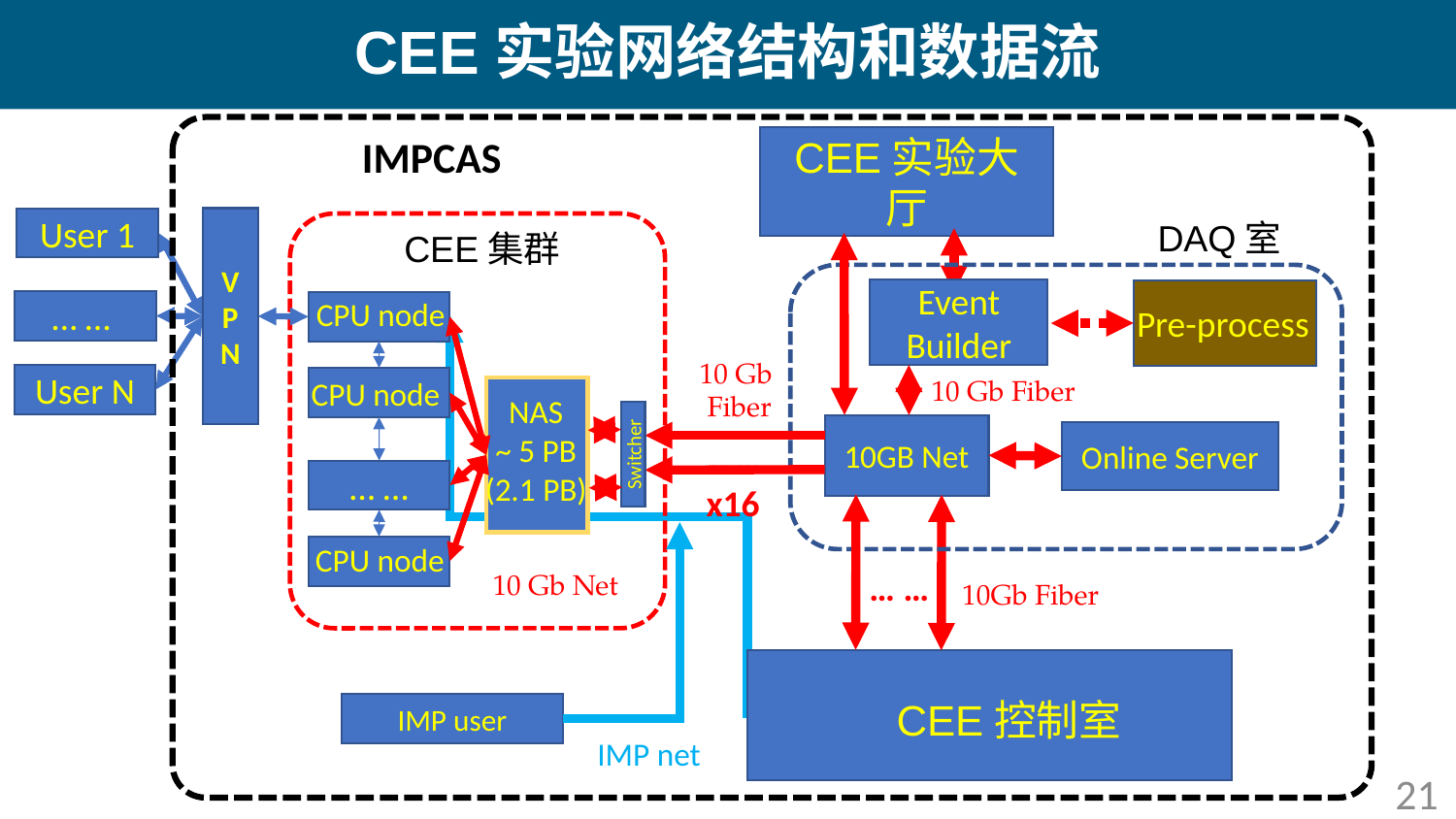

# CEE实验网络结构和数据流

IMPCAS
CEE实验大厅
V
PN
User 1
DAQ室

CEE集群

Event Builder

CPU node
… …

Pre-process
10 Gb
Fiber
User N
10 Gb Fiber
CPU node

NAS
~ 5 PB
(2.1 PB)
10GB Net
Online Server
… …
Switcher
… …
x16
CPU node

… …
10 Gb Net
10Gb Fiber

    CEE控制室

IMP user
IMP net
21